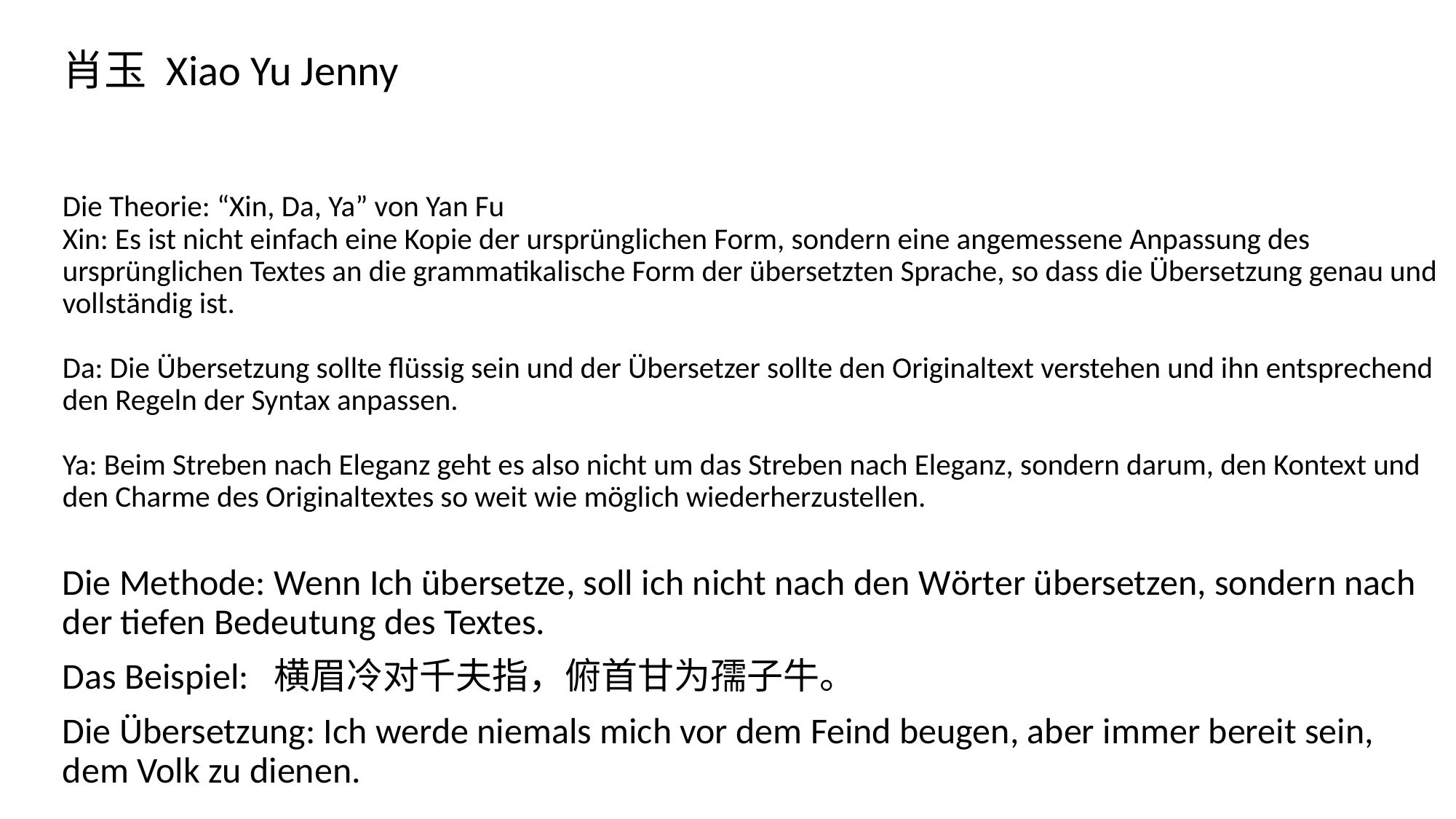

肖玉 Xiao Yu Jenny
# Die Theorie: “Xin, Da, Ya” von Yan Fu Xin: Es ist nicht einfach eine Kopie der ursprünglichen Form, sondern eine angemessene Anpassung des ursprünglichen Textes an die grammatikalische Form der übersetzten Sprache, so dass die Übersetzung genau und vollständig ist. Da: Die Übersetzung sollte flüssig sein und der Übersetzer sollte den Originaltext verstehen und ihn entsprechend den Regeln der Syntax anpassen. Ya: Beim Streben nach Eleganz geht es also nicht um das Streben nach Eleganz, sondern darum, den Kontext und den Charme des Originaltextes so weit wie möglich wiederherzustellen.
Die Methode: Wenn Ich übersetze, soll ich nicht nach den Wörter übersetzen, sondern nach der tiefen Bedeutung des Textes.
Das Beispiel:  横眉冷对千夫指，俯首甘为孺子牛。
Die Übersetzung: Ich werde niemals mich vor dem Feind beugen, aber immer bereit sein, dem Volk zu dienen.